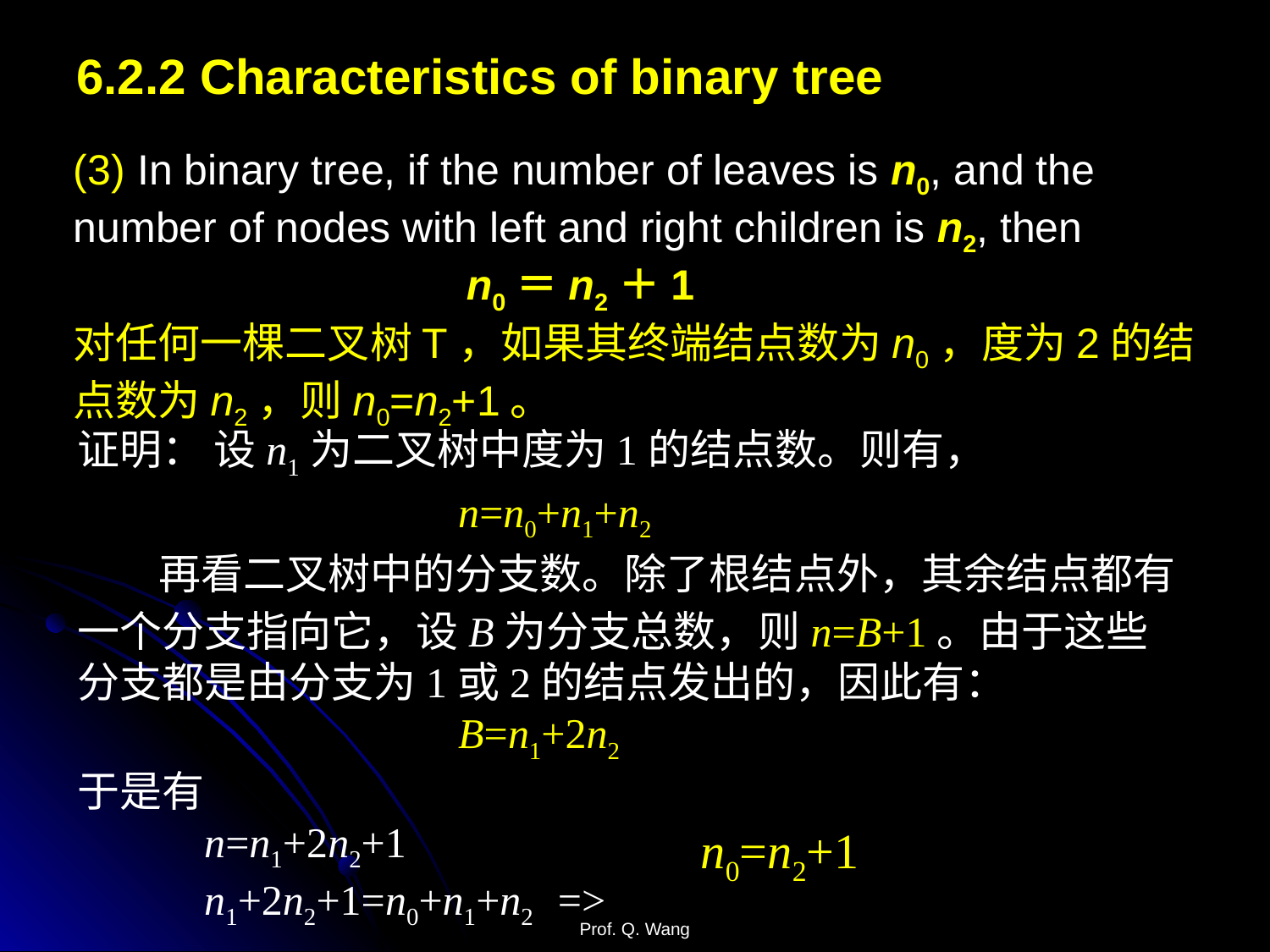

6.2.2 Characteristics of binary tree

(3) In binary tree, if the number of leaves is n0, and the number of nodes with left and right children is n2, then
			 n0＝n2＋1
对任何一棵二叉树T，如果其终端结点数为n0，度为2的结点数为n2，则n0=n2+1。
证明： 设n1为二叉树中度为1的结点数。则有，
			n=n0+n1+n2
             再看二叉树中的分支数。除了根结点外，其余结点都有一个分支指向它，设B为分支总数，则n=B+1。由于这些分支都是由分支为1或2的结点发出的，因此有：
	 		B=n1+2n2
于是有
	n=n1+2n2+1
	n1+2n2+1=n0+n1+n2    =>
n0=n2+1

Prof. Q. Wang